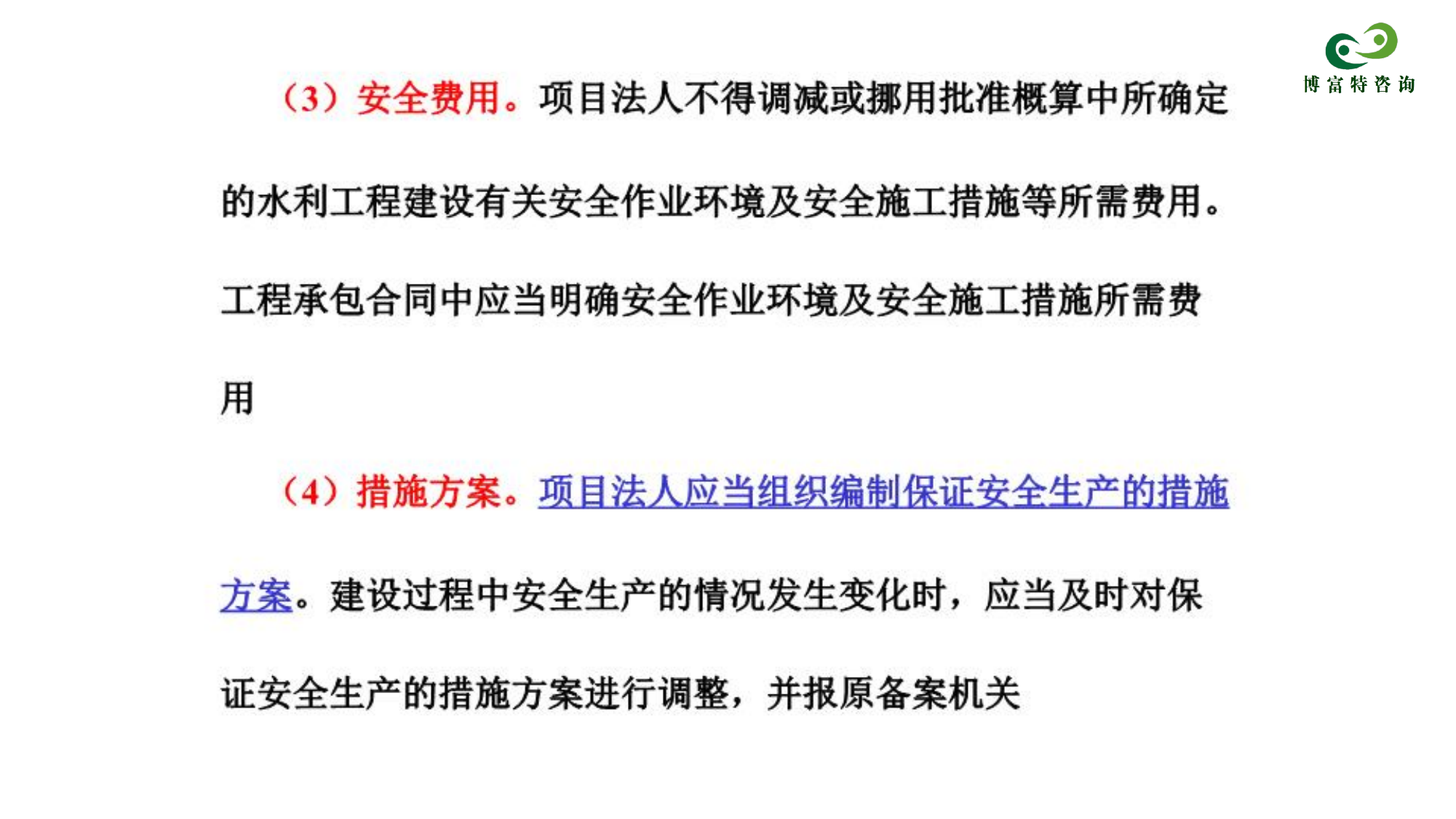

(3)安全费用。项目法人不得调减或挪用批准概算中所确定

的水利工程建设有关安全作业环境及安全施工措施等所需费用。

工程承包合同中应当明确安全作业环境及安全施工措施所需费

用

(4)措施方案。项目法人应当组织编制保证安全生产的措施

方案。建设过程中安全生产的情况发生变化时,应当及时对保

证安全生产的措施方案进行调整,并报原备案机关